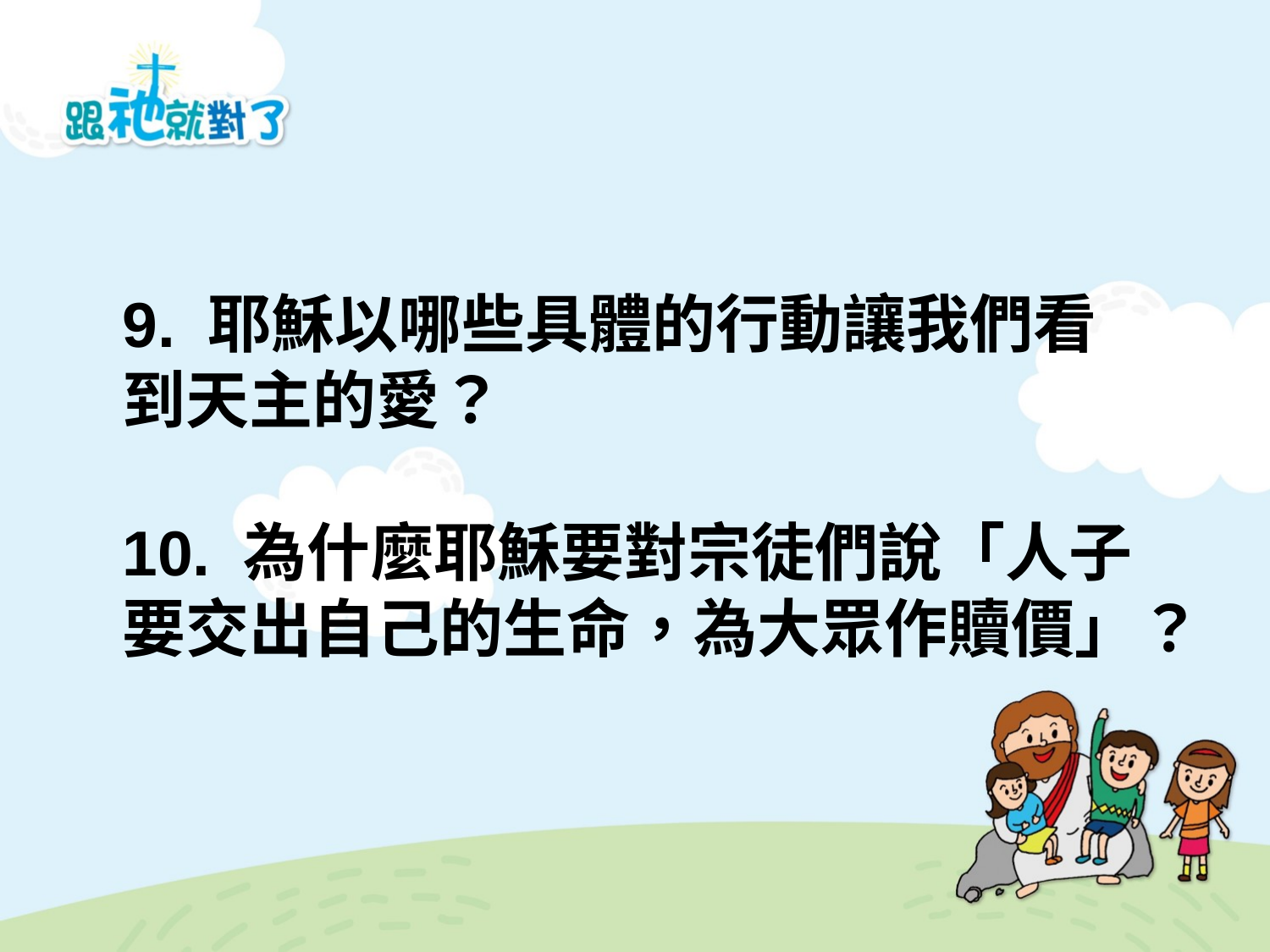

9. 耶穌以哪些具體的行動讓我們看到天主的愛？

10. 為什麼耶穌要對宗徒們說「人子要交出自己的生命，為大眾作贖價」？